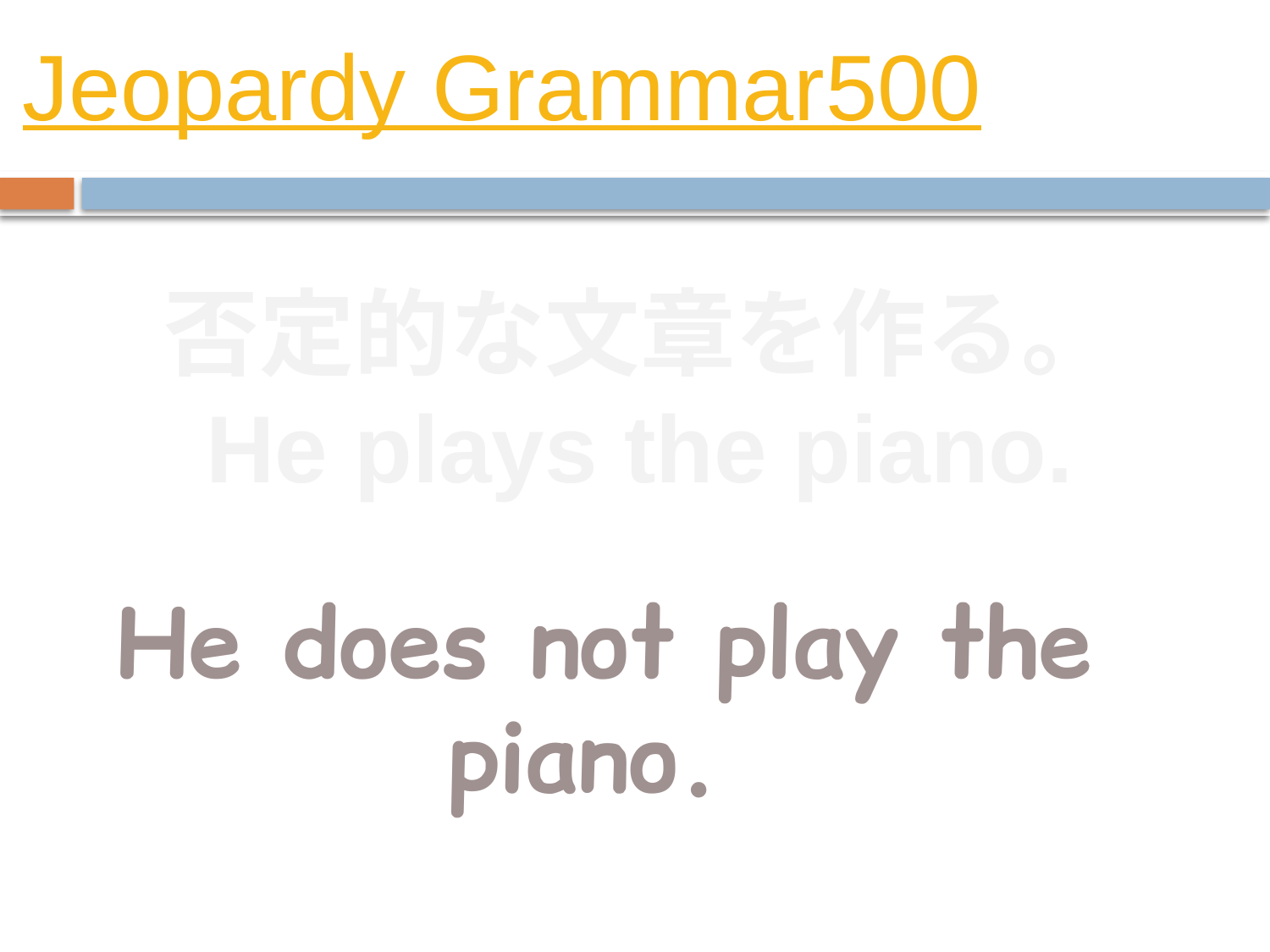

# Jeopardy Grammar500
否定的な文章を作る。
He plays the piano.
He does not play the piano.